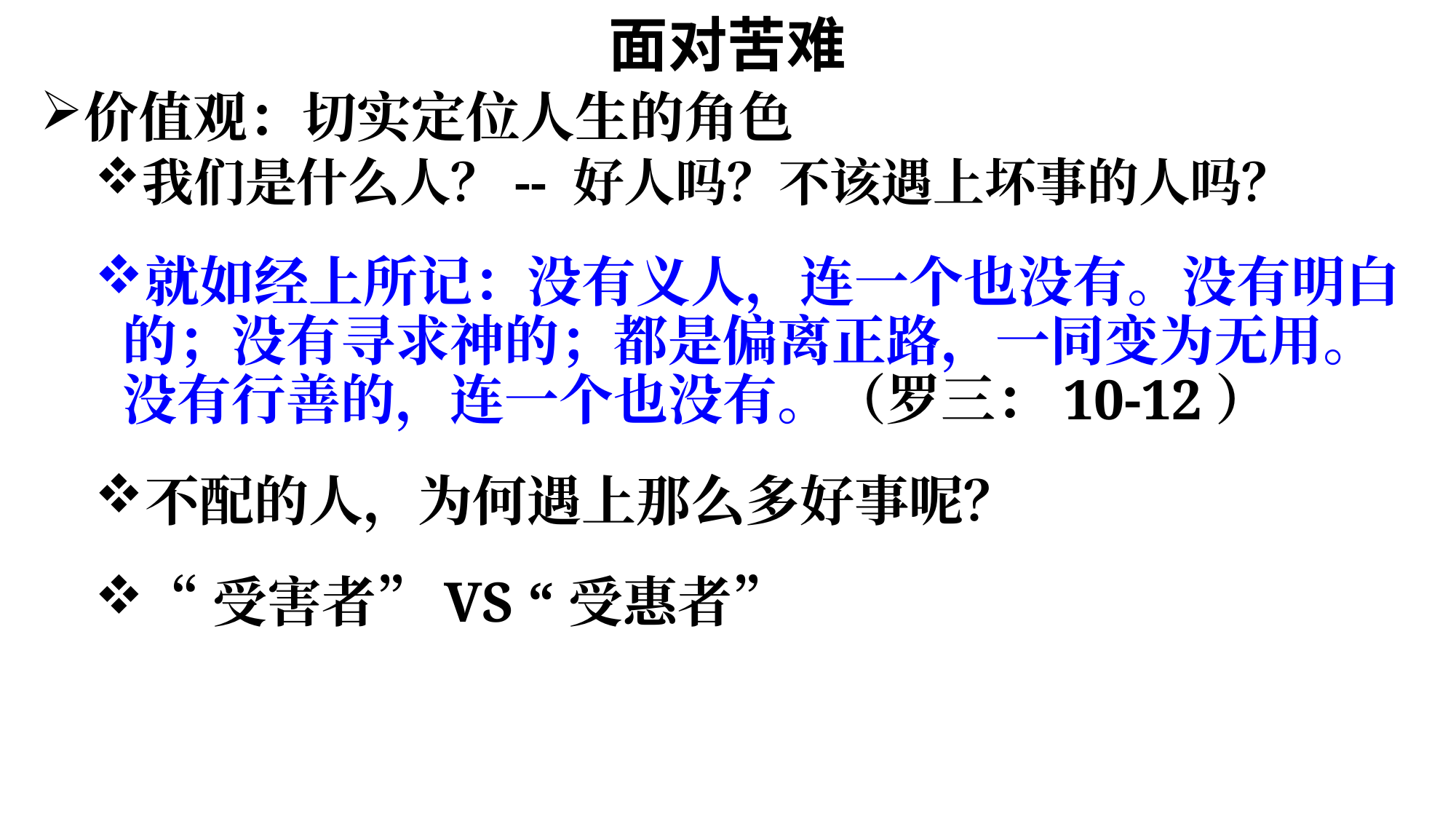

# 面对苦难
价值观：切实定位人生的角色
我们是什么人？-- 好人吗？不该遇上坏事的人吗？

就如经上所记：没有义人，连一个也没有。没有明白的；没有寻求神的；都是偏离正路，一同变为无用。没有行善的，连一个也没有。（罗三：10-12）

不配的人，为何遇上那么多好事呢？

“受害者”VS “受惠者”